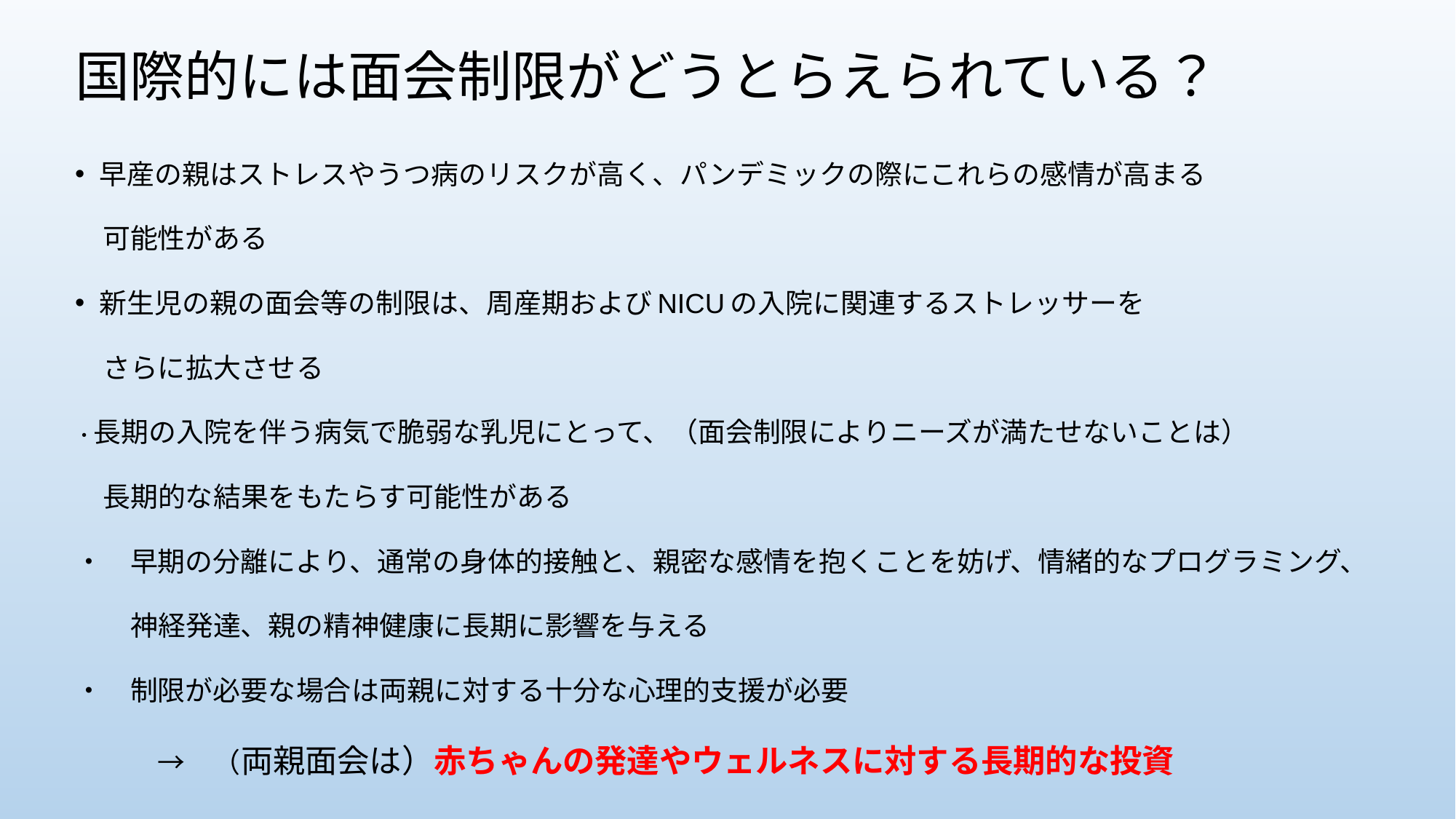

# 国際的には面会制限がどうとらえられている？
早産の親はストレスやうつ病のリスクが高く、パンデミックの際にこれらの感情が高まる
　可能性がある
新生児の親の面会等の制限は、周産期およびNICUの入院に関連するストレッサーを
　さらに拡大させる
・長期の入院を伴う病気で脆弱な乳児にとって、（面会制限によりニーズが満たせないことは）
　長期的な結果をもたらす可能性がある
・　早期の分離により、通常の身体的接触と、親密な感情を抱くことを妨げ、情緒的なプログラミング、
　　神経発達、親の精神健康に長期に影響を与える
・　制限が必要な場合は両親に対する十分な心理的支援が必要
　　　→　（両親面会は）赤ちゃんの発達やウェルネスに対する長期的な投資